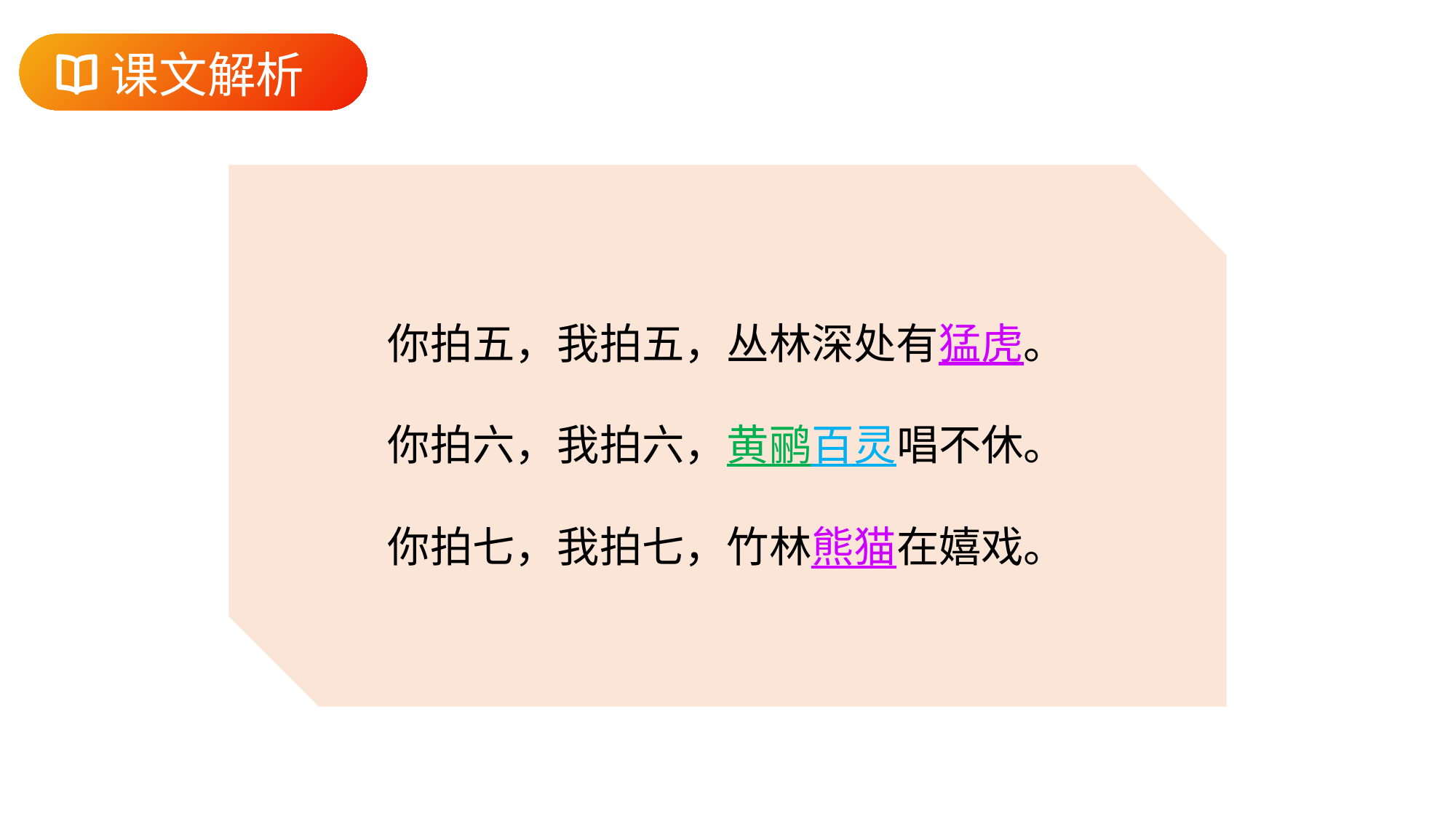

课文解析

你拍五，我拍五，丛林深处有猛虎。
你拍六，我拍六，黄鹂百灵唱不休。
你拍七，我拍七，竹林熊猫在嬉戏。